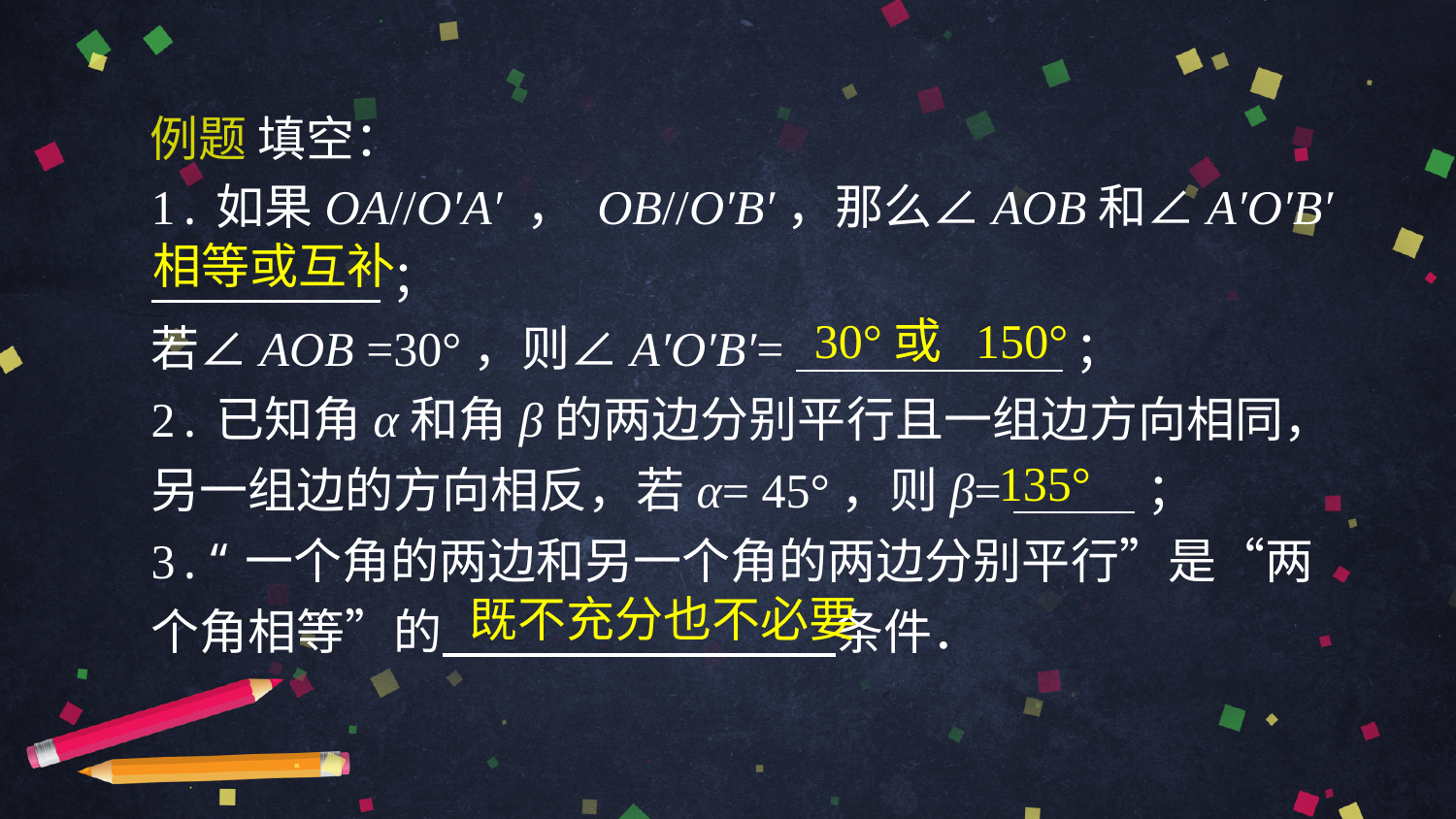

例题 填空：
1.如果OA//O′A′ ， OB//O′B′，那么∠AOB和∠A′O′B′
                     ；
若∠AOB =30°，则∠A′O′B′=                       ；
2.已知角α和角β的两边分别平行且一组边方向相同，另一组边的方向相反，若α= 45°，则β=           ；
3.“一个角的两边和另一个角的两边分别平行”是“两个角相等”的                                    条件．
相等或互补
30°或  150°
135°
既不充分也不必要